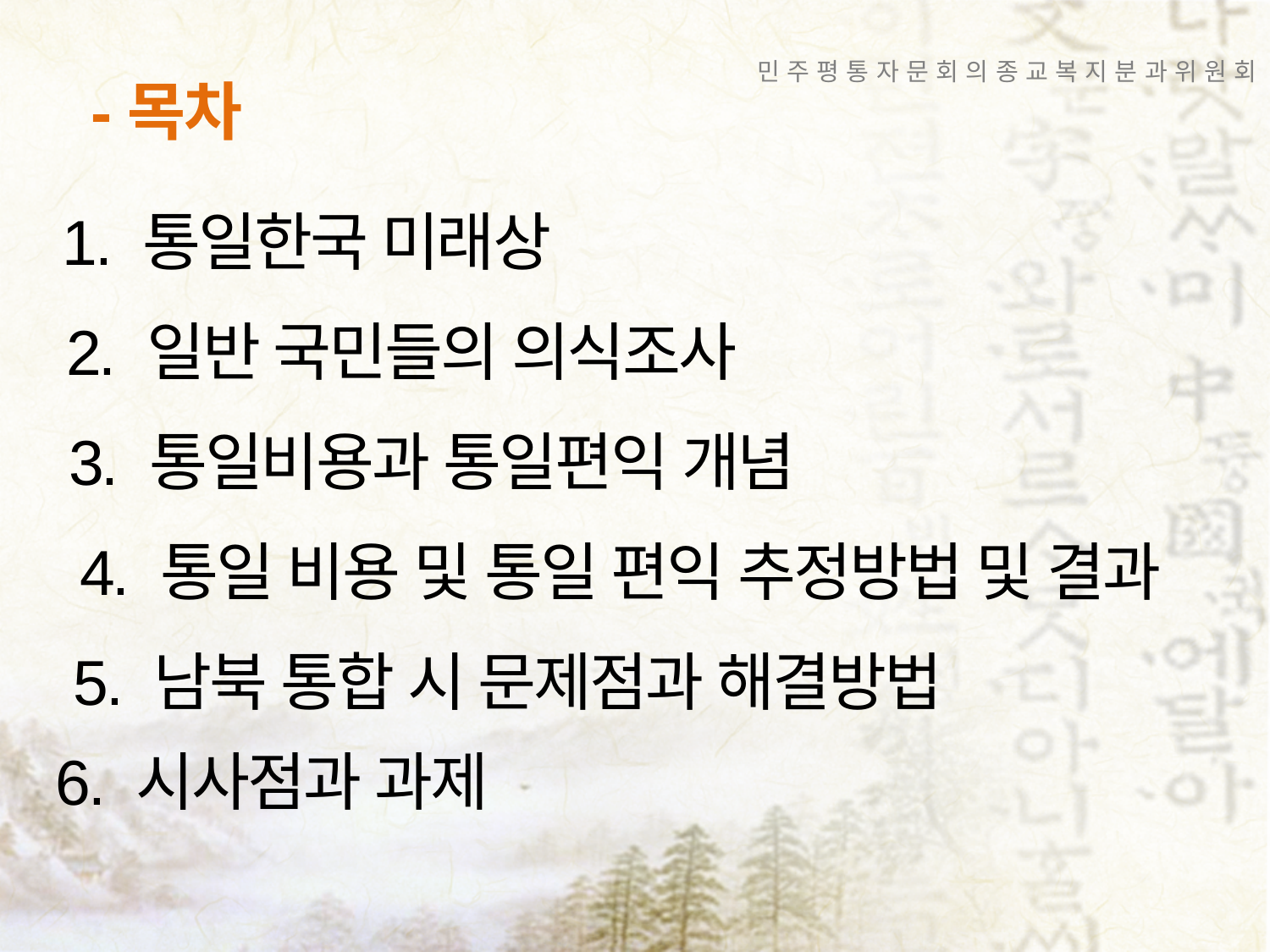

민 주 평 통 자 문 회 의 종 교 복 지 분 과 위 원 회
-목차
1. 통일한국 미래상

2. 일반 국민들의 의식조사
3. 통일비용과 통일편익 개념
4. 통일 비용 및 통일 편익 추정방법 및 결과
5. 남북 통합 시 문제점과 해결방법
6. 시사점과 과제